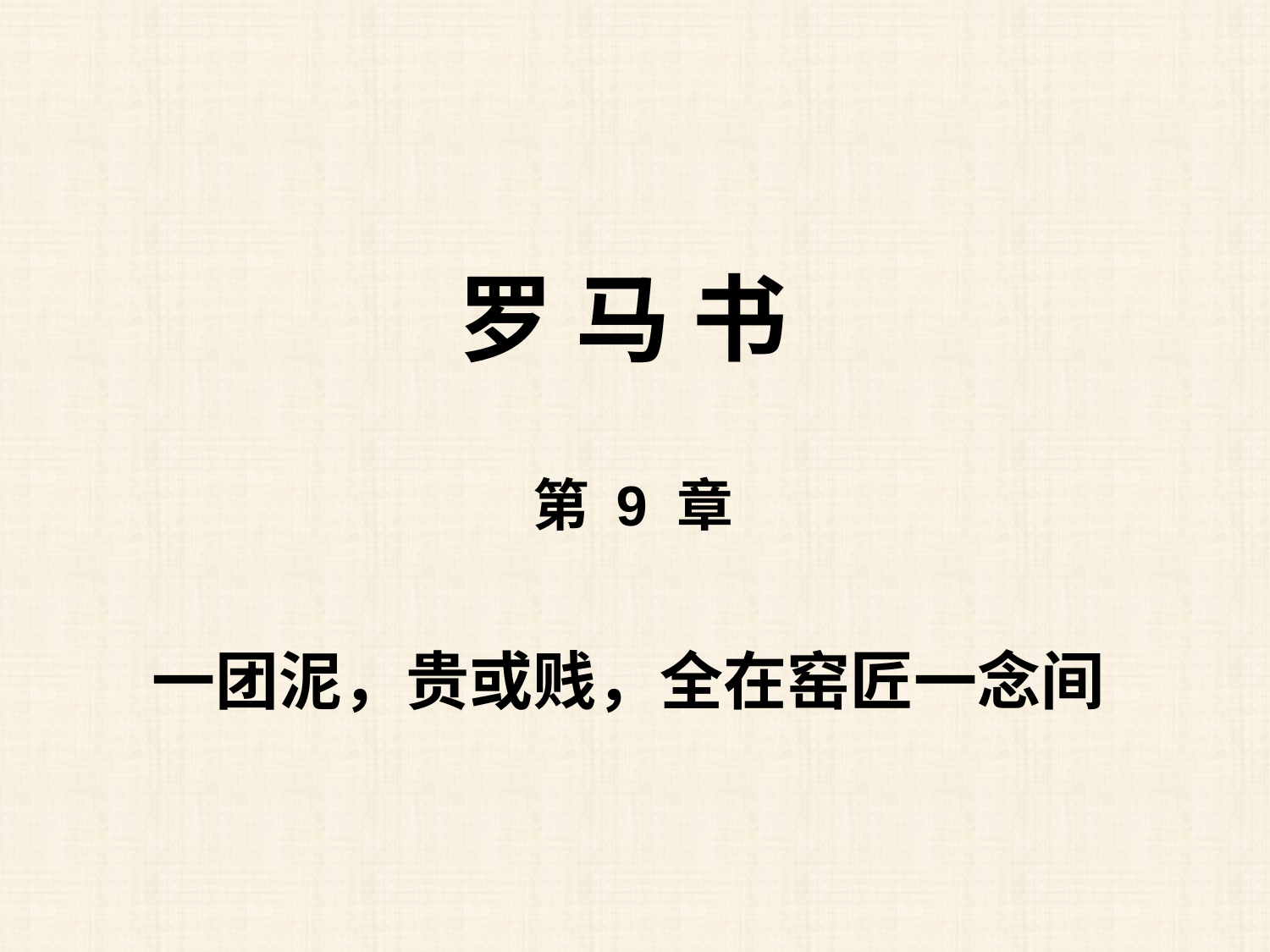

罗 马 书
第 9 章
一团泥，贵或贱，全在窑匠一念间